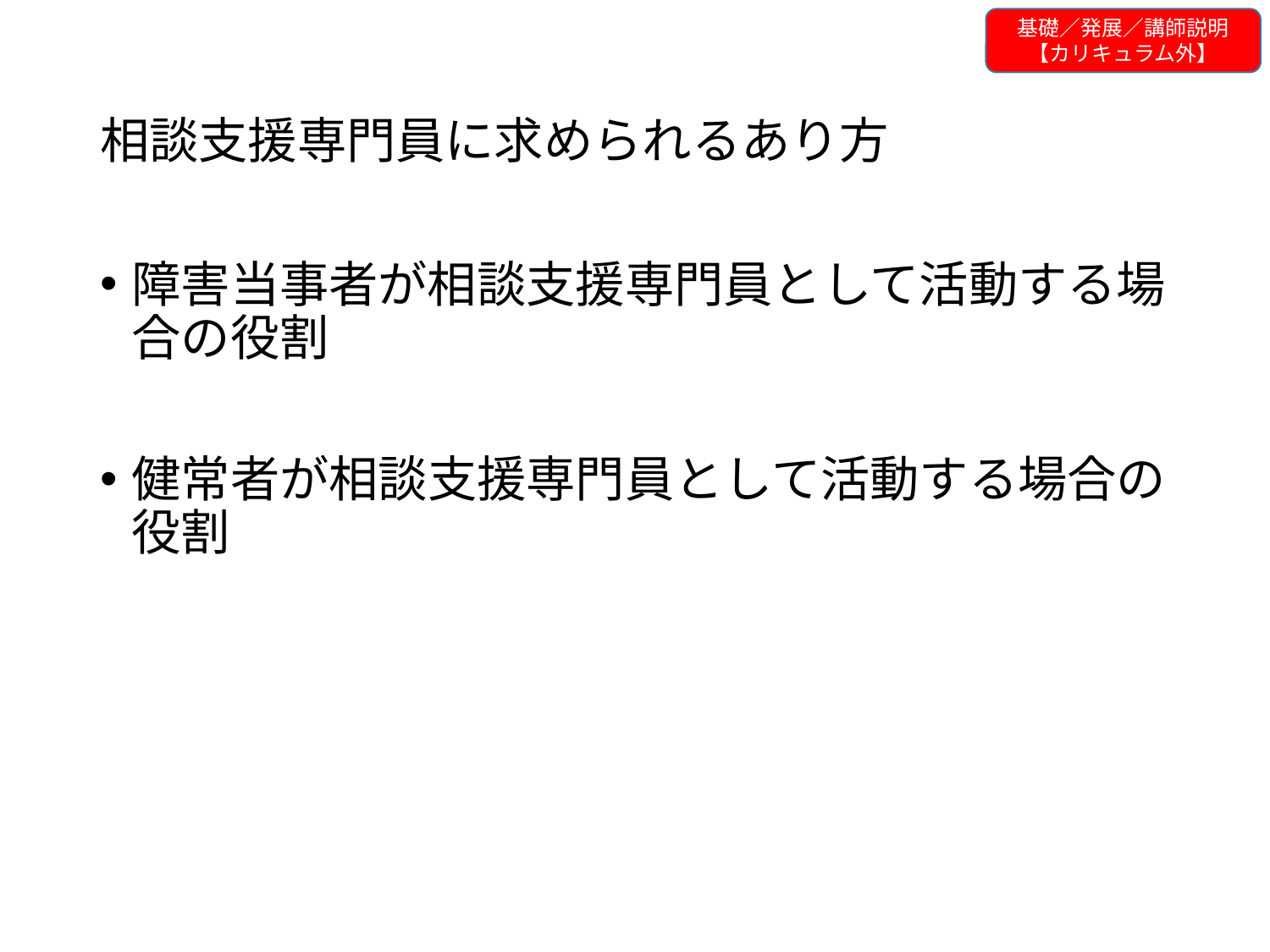

基礎／発展／講師説明
【カリキュラム外】
# 相談支援専門員に求められるあり方
障害当事者が相談支援専門員として活動する場合の役割

健常者が相談支援専門員として活動する場合の役割